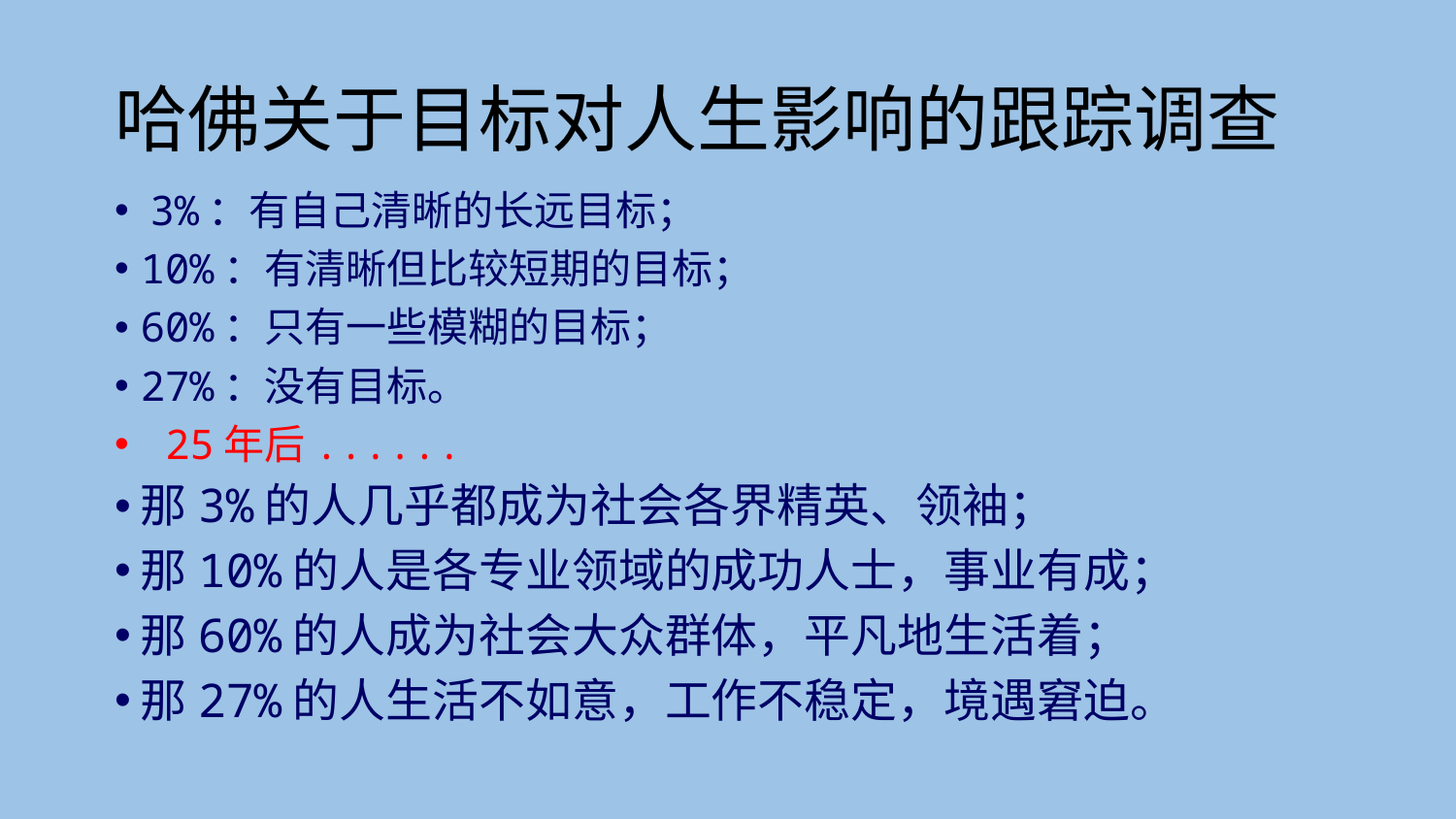

# 哈佛关于目标对人生影响的跟踪调查
 3%：有自己清晰的长远目标；
10%：有清晰但比较短期的目标；
60%：只有一些模糊的目标；
27%：没有目标。
 25年后......
那3%的人几乎都成为社会各界精英、领袖；
那10%的人是各专业领域的成功人士，事业有成；
那60%的人成为社会大众群体，平凡地生活着；
那27%的人生活不如意，工作不稳定，境遇窘迫。